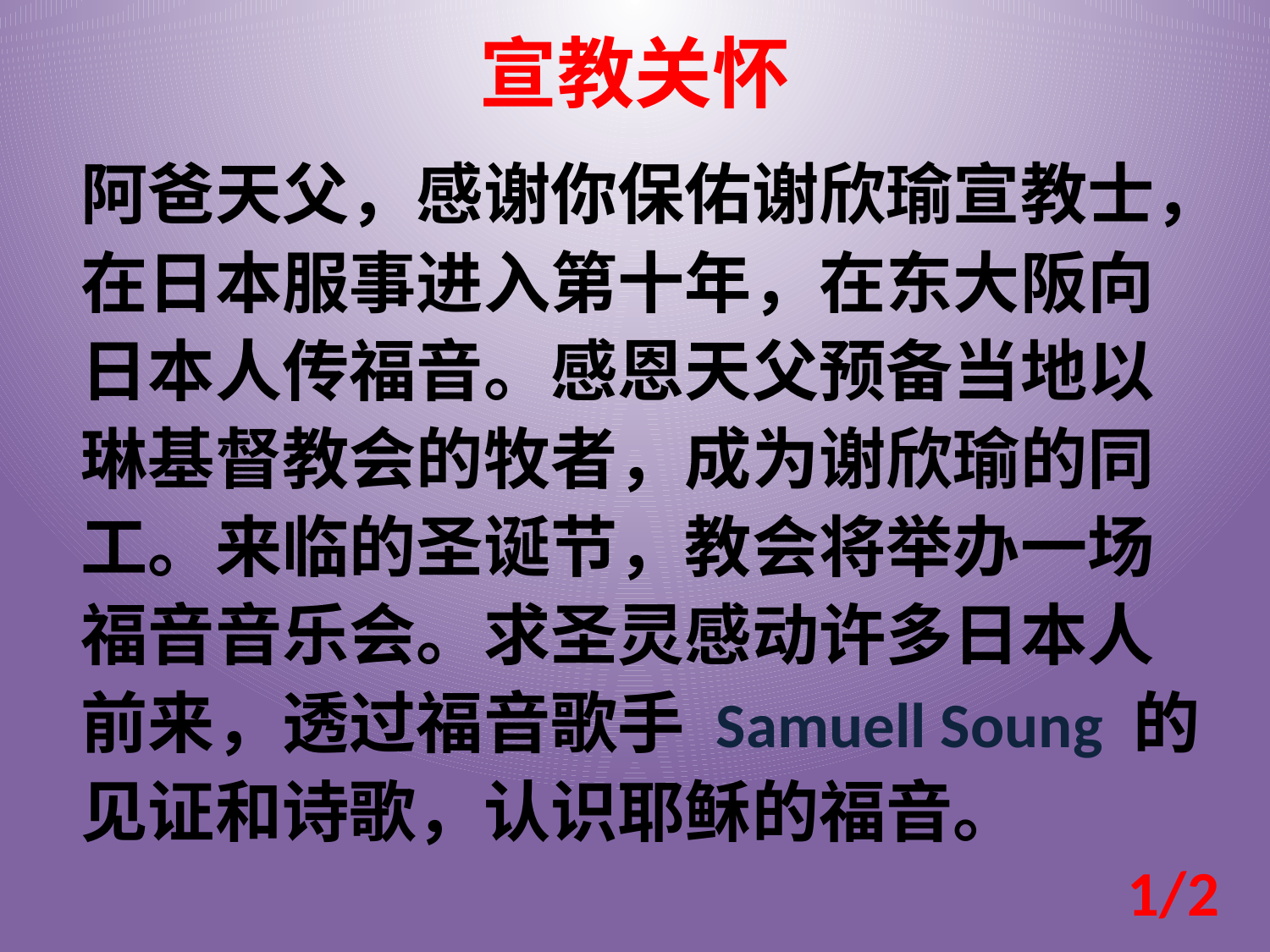

宣教关怀
阿爸天父，感谢你保佑谢欣瑜宣教士，在日本服事进入第十年，在东大阪向日本人传福音。感恩天父预备当地以琳基督教会的牧者，成为谢欣瑜的同工。来临的圣诞节，教会将举办一场福音音乐会。求圣灵感动许多日本人前来，透过福音歌手 Samuell Soung 的见证和诗歌，认识耶稣的福音。
1/2